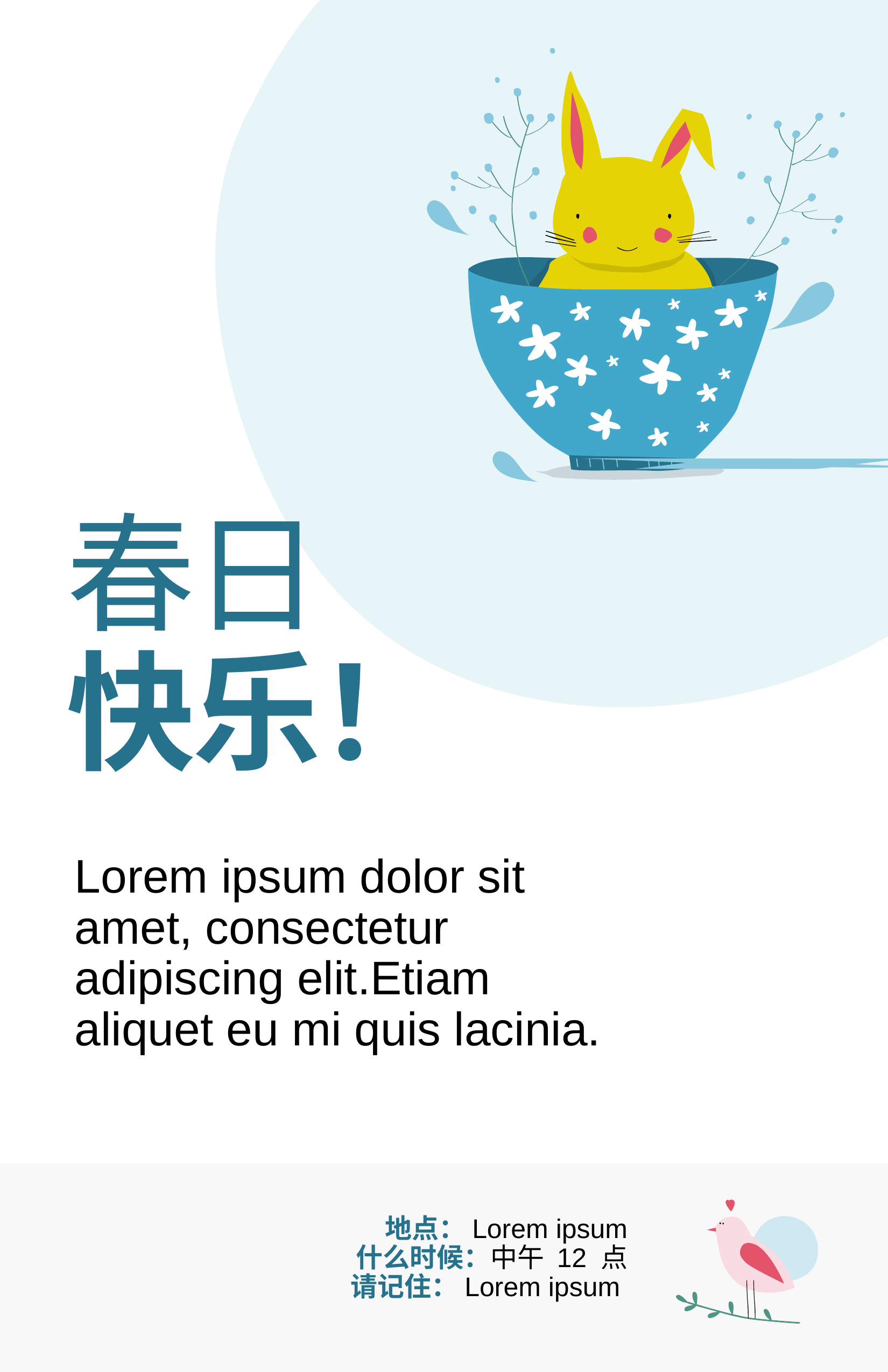

# 春日 快乐！
Lorem ipsum dolor sit amet, consectetur adipiscing elit.Etiam aliquet eu mi quis lacinia.

地点：Lorem ipsum
什么时候：中午 12 点
请记住：Lorem ipsum